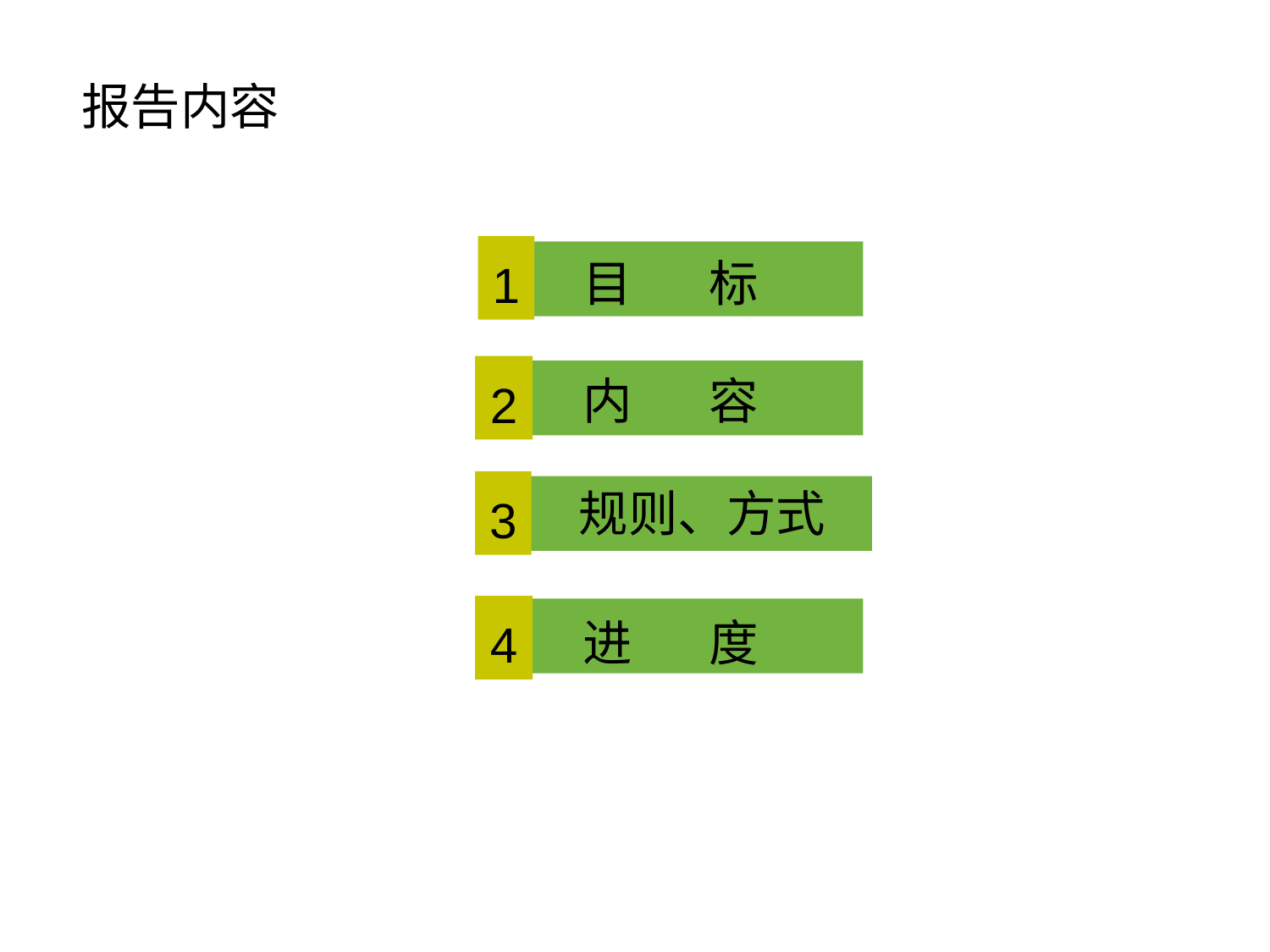

报告内容
1

目       标
点击添加文本
2

内       容
点击添加文本
3

规则、方式
点击添加文本
4

进       度
点击添加文本